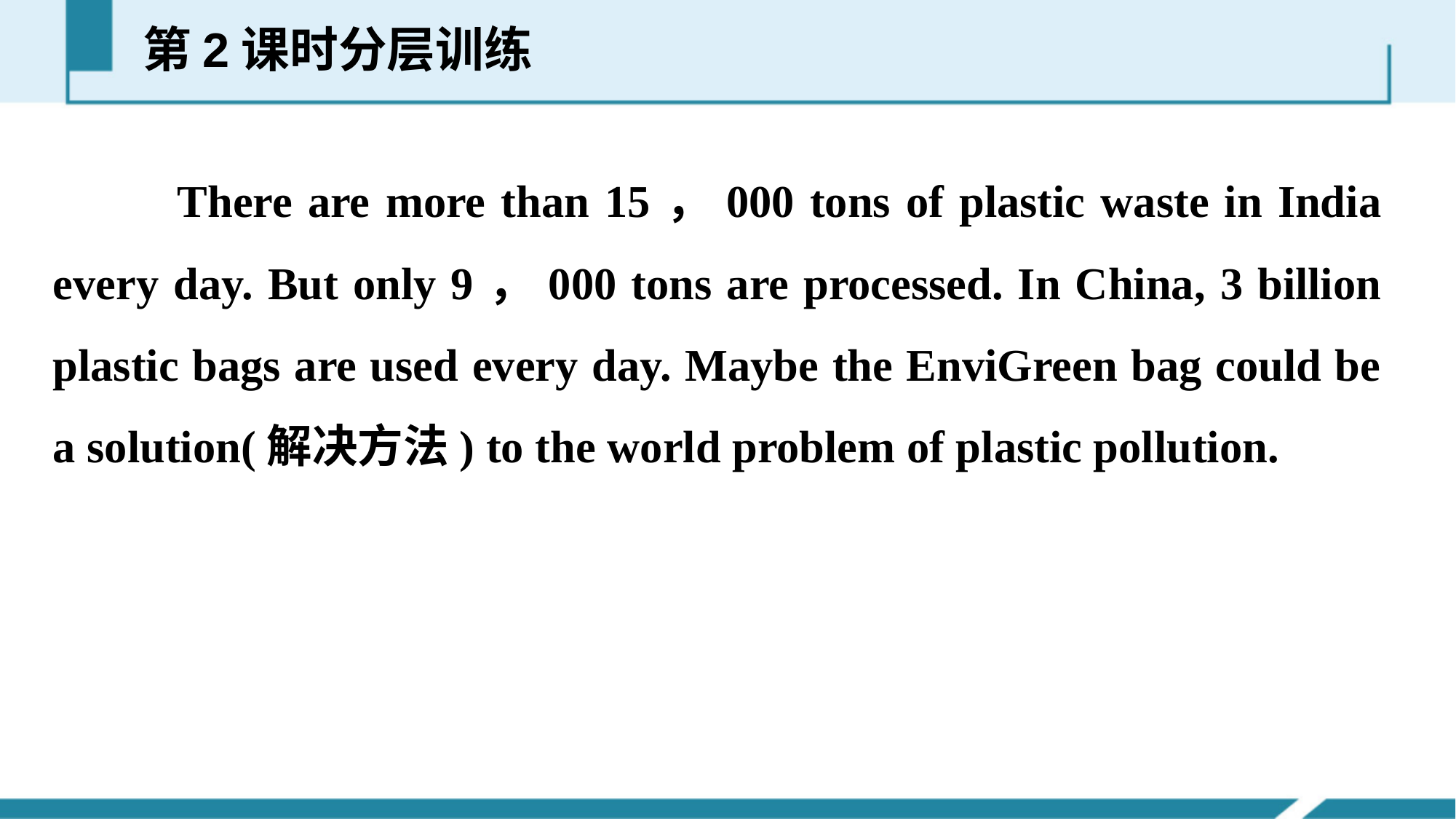

第2课时分层训练
        There are more than 15，000 tons of plastic waste in India every day. But only 9，000 tons are processed. In China, 3 billion plastic bags are used every day. Maybe the EnviGreen bag could be a solution(解决方法) to the world problem of plastic pollution.